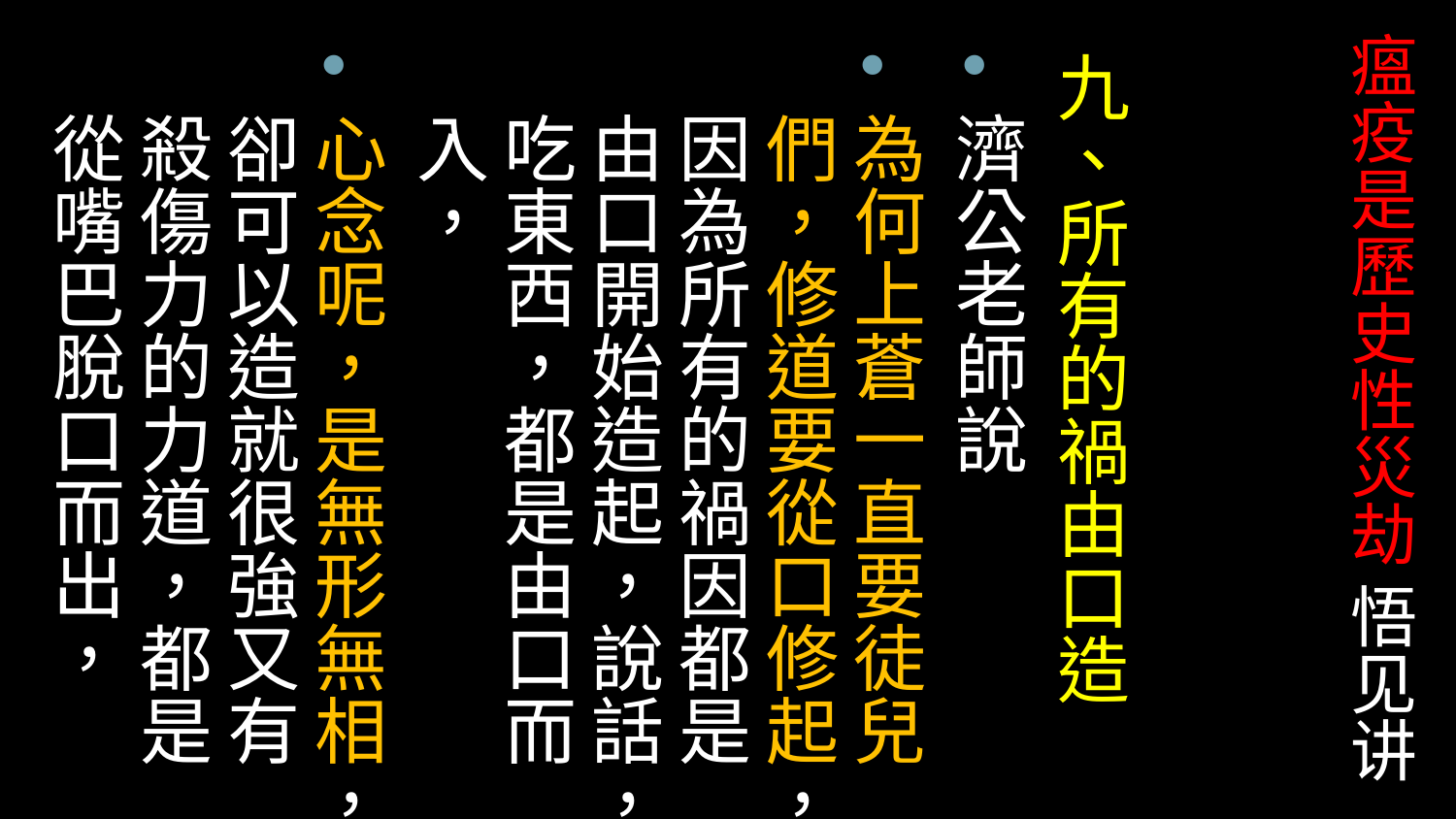

# 瘟疫是歷史性災劫 悟见讲
九、所有的禍由口造
濟公老師說
為何上蒼一直要徒兒們，修道要從口修起，因為所有的禍因都是由口開始造起，說話，吃東西，都是由口而入，
心念呢，是無形無相，卻可以造就很強又有殺傷力的力道，都是從嘴巴脫口而出，